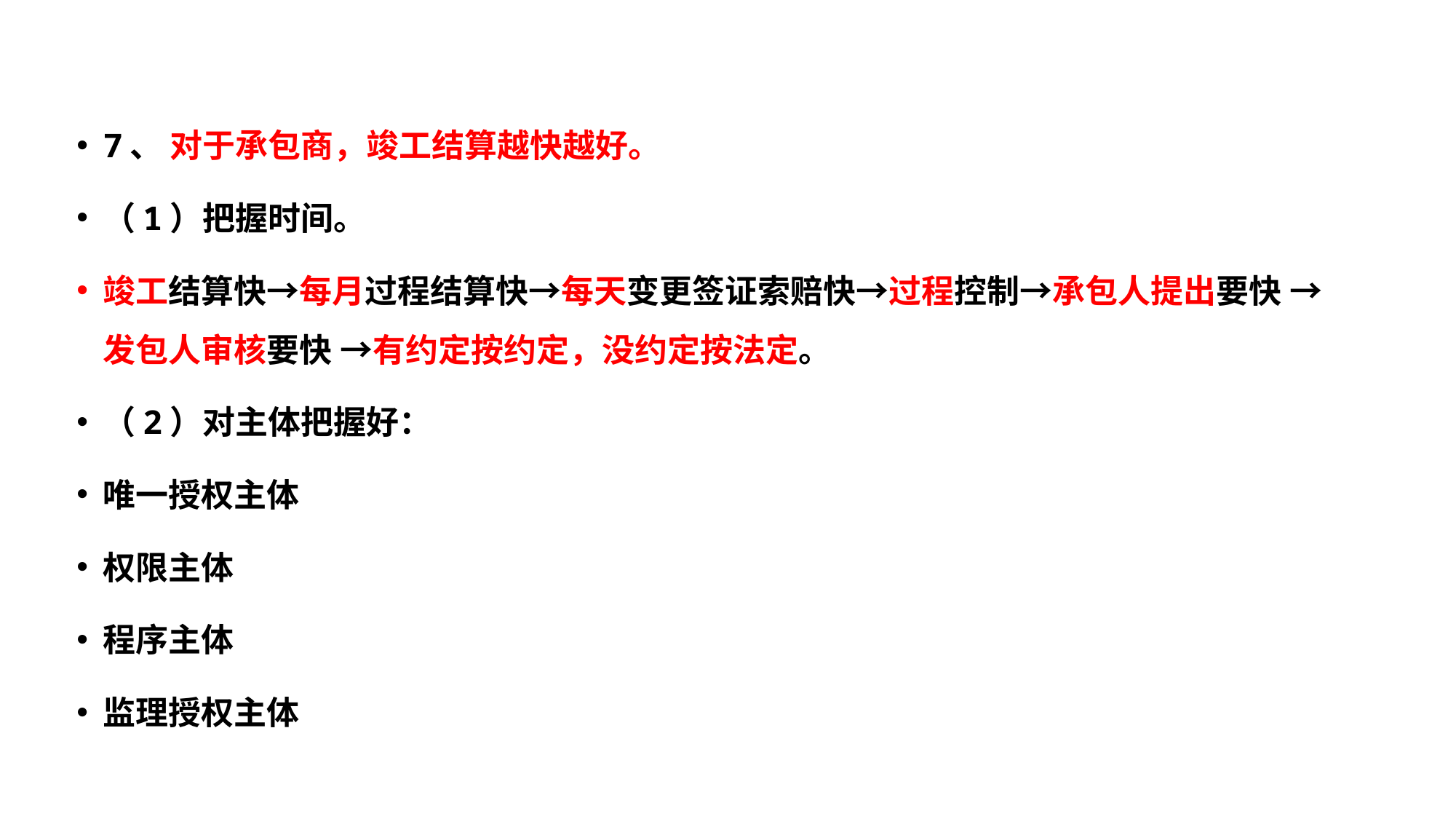

7、 对于承包商，竣工结算越快越好。
（1）把握时间。
竣工结算快→每月过程结算快→每天变更签证索赔快→过程控制→承包人提出要快 →发包人审核要快 →有约定按约定，没约定按法定。
（2）对主体把握好：
唯一授权主体
权限主体
程序主体
监理授权主体